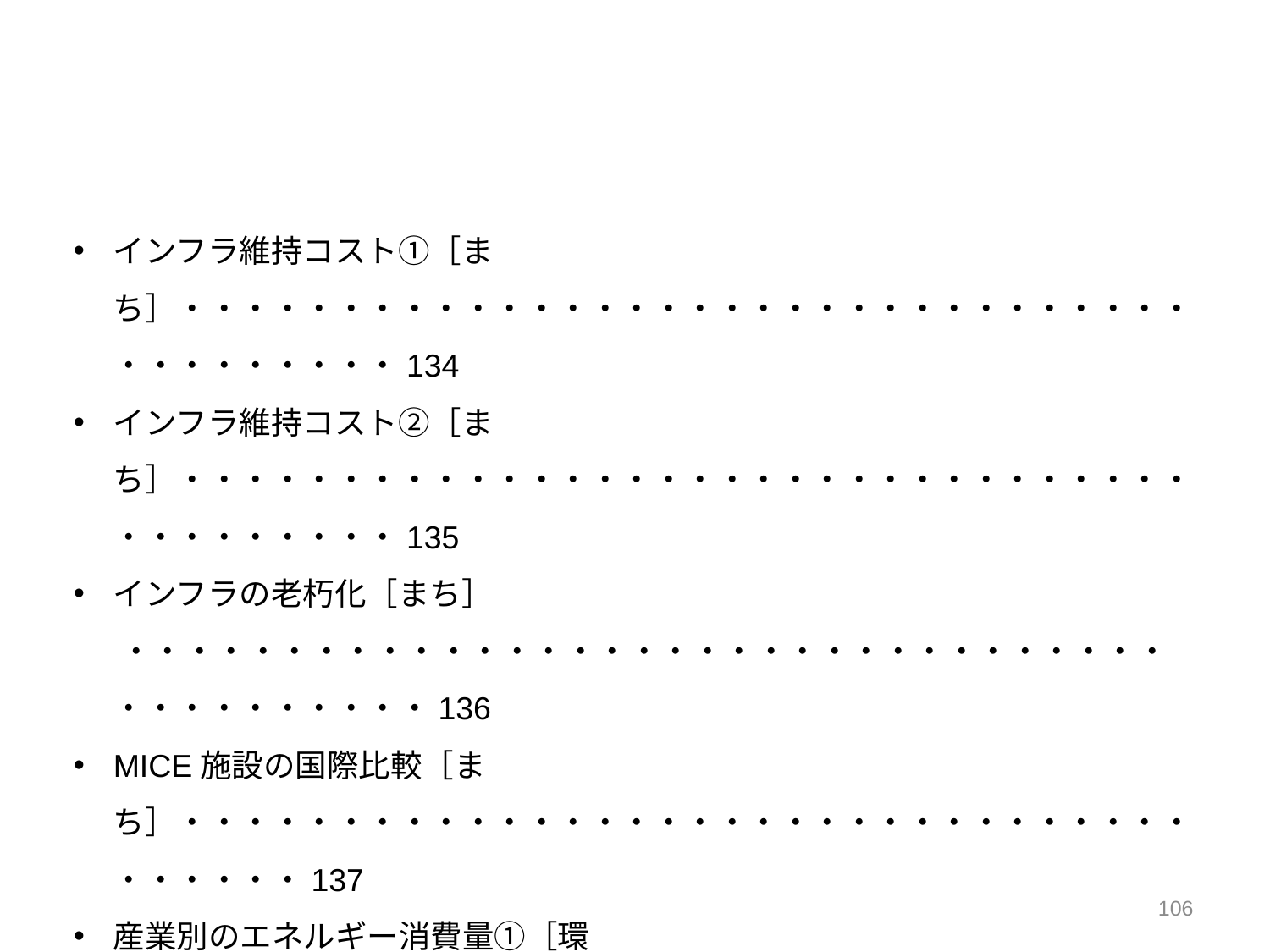

インフラ維持コスト①［まち］・・・・・・・・・・・・・・・・・・・・・・・・・・・・・・・・・・・・・・・・・134
インフラ維持コスト②［まち］・・・・・・・・・・・・・・・・・・・・・・・・・・・・・・・・・・・・・・・・・135
インフラの老朽化［まち］ ・・・・・・・・・・・・・・・・・・・・・・・・・・・・・・・・・・・・・・・・・・・136
MICE施設の国際比較［まち］・・・・・・・・・・・・・・・・・・・・・・・・・・・・・・・・・・・・・・137
産業別のエネルギー消費量①［環境］・・・・・・・・・・・・・・・・・・・・・・・・・・・・・・・・138
産業別のエネルギー消費量②［環境］・・・・・・・・・・・・・・・・・・・・・・・・・・・・・・・・139
気温・二酸化炭素濃度［環境］ ・・・・・・・・・・・・・・・・・・・・・・・・・・・・・・・・・・・・140
温室効果ガス排出量［環境］ ・・・・・・・・・・・・・・・・・・・・・・・・・・・・・・・・・・・・・・141
リサイクル率［環境］ ・・・・・・・・・・・・・・・・・・・・・・・・・・・・・・・・・・・・・・・・・・・・・・142
106